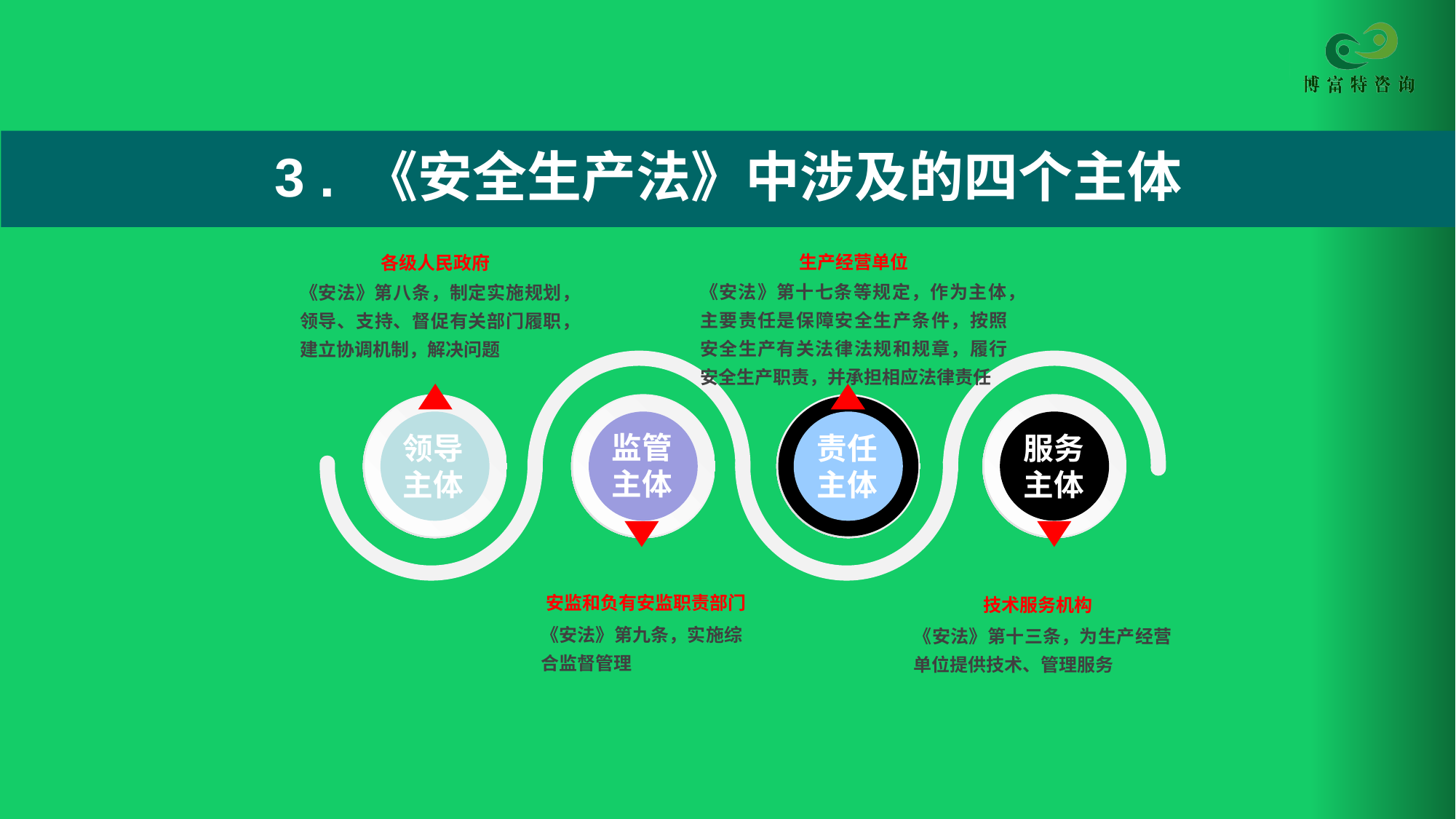

3 . 《安全生产法》中涉及的四个主体
生产经营单位
《安法》第十七条等规定，作为主体，主要责任是保障安全生产条件，按照安全生产有关法律法规和规章，履行安全生产职责，并承担相应法律责任
各级人民政府
《安法》第八条，制定实施规划，领导、支持、督促有关部门履职，建立协调机制，解决问题

领导主体

监管主体

责任主体

服务主体

安监和负有安监职责部门
《安法》第九条，实施综合监督管理
技术服务机构
《安法》第十三条，为生产经营单位提供技术、管理服务